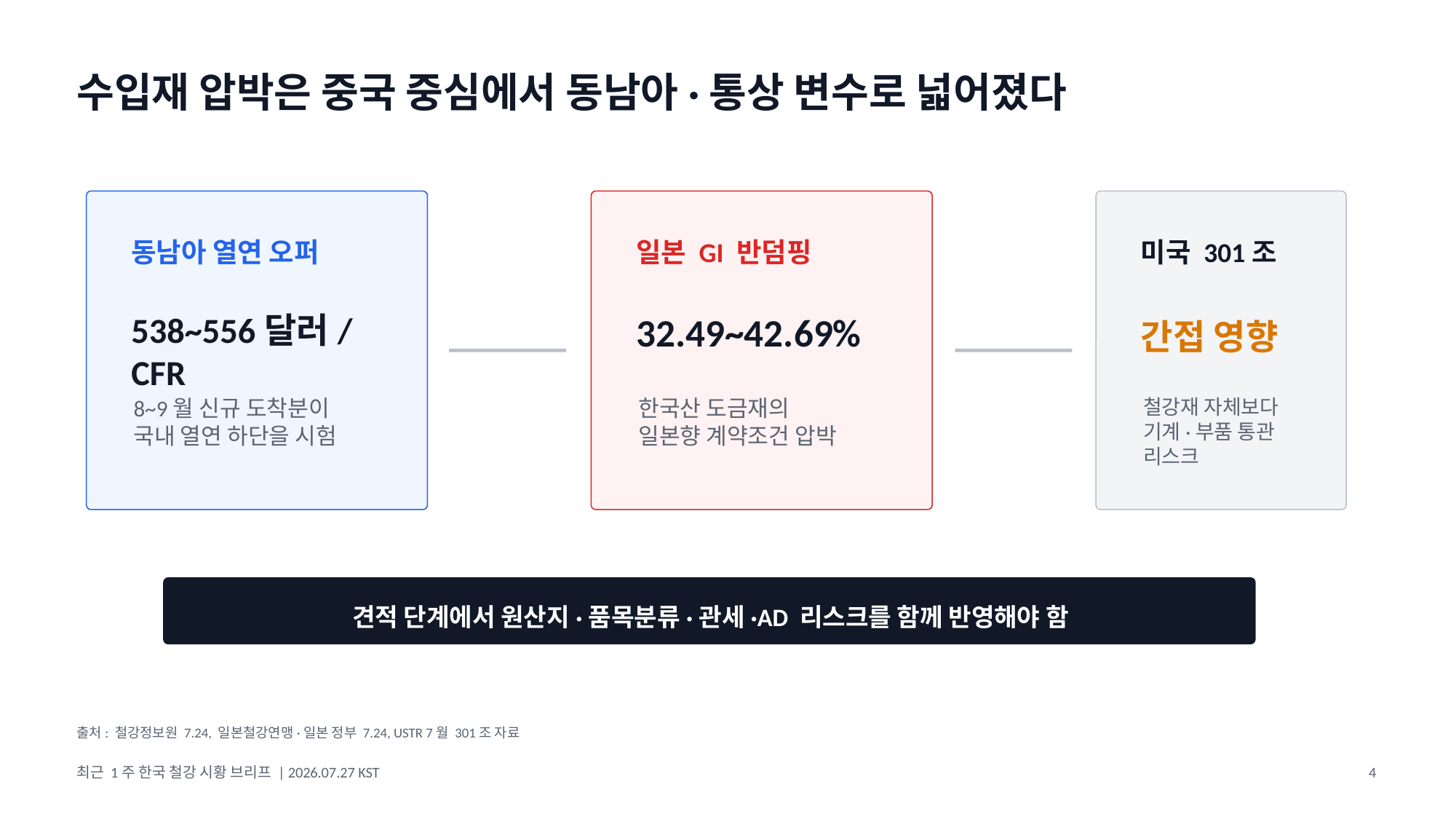

수입재 압박은 중국 중심에서 동남아·통상 변수로 넓어졌다

동남아 열연 오퍼
일본 GI 반덤핑
미국 301조
538~556달러/CFR
32.49~42.69%
간접 영향

8~9월 신규 도착분이
국내 열연 하단을 시험
한국산 도금재의
일본향 계약조건 압박
철강재 자체보다
기계·부품 통관 리스크

견적 단계에서 원산지·품목분류·관세·AD 리스크를 함께 반영해야 함
출처: 철강정보원 7.24, 일본철강연맹·일본 정부 7.24, USTR 7월 301조 자료
최근 1주 한국 철강 시황 브리프 | 2026.07.27 KST
4